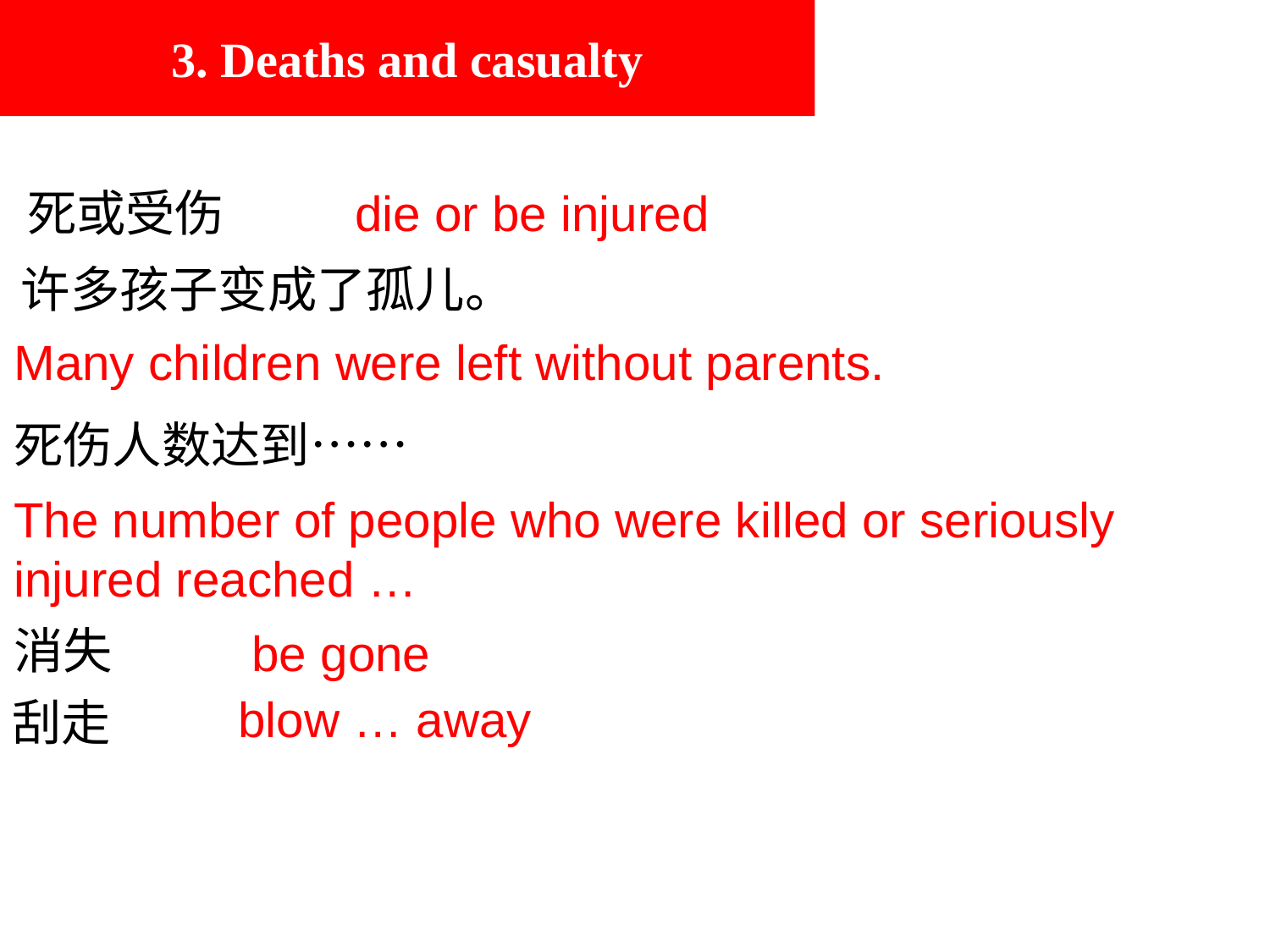

3. Deaths and casualty
 死或受伤
die or be injured

许多孩子变成了孤儿。
Many children were left without parents.

死伤人数达到……
The number of people who were killed or seriously injured reached …
消失
　be gone
blow … away
刮走